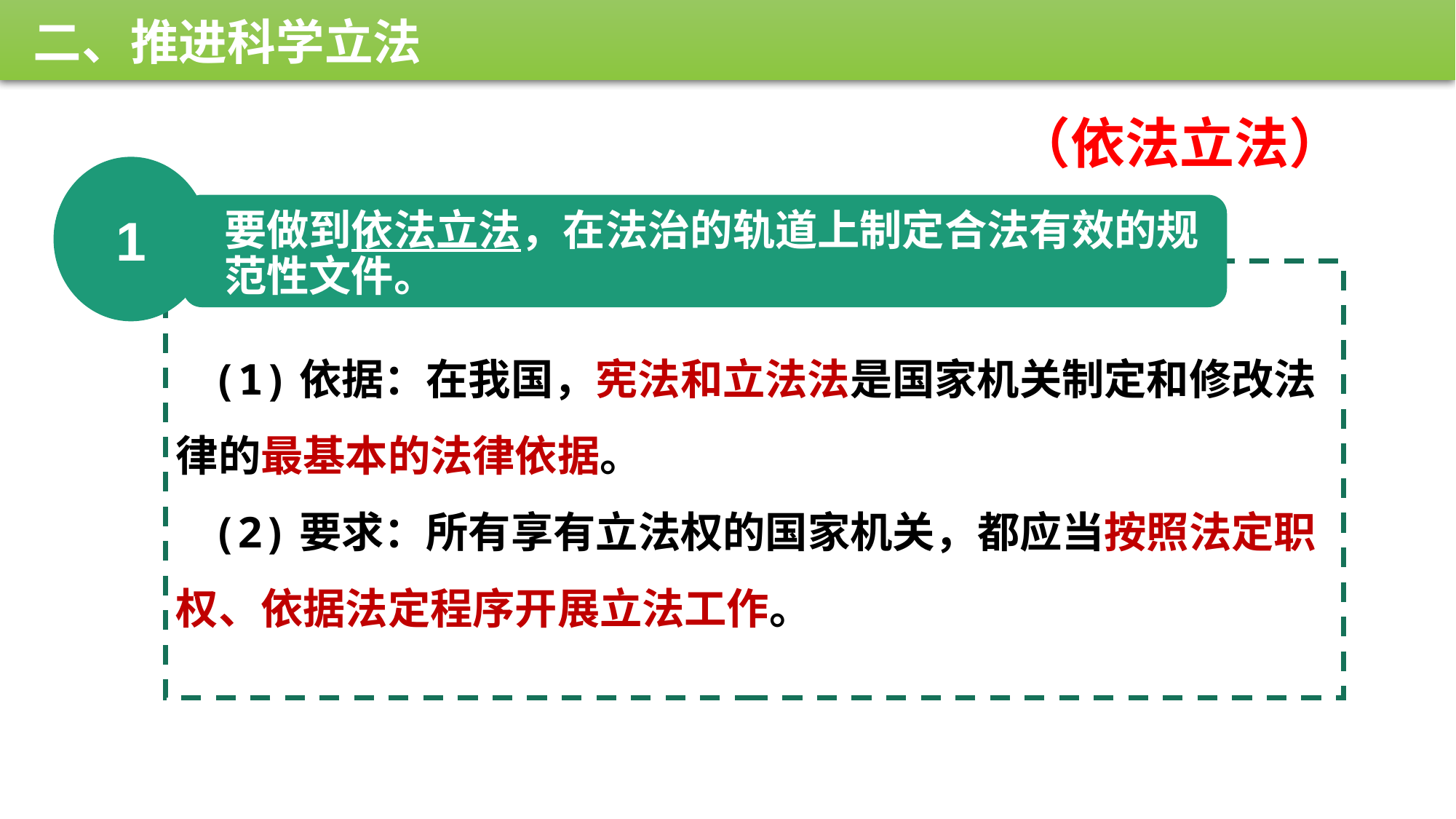

二、推进科学立法
（依法立法）
1

要做到依法立法，在法治的轨道上制定合法有效的规  范性文件。
(1)依据：在我国，宪法和立法法是国家机关制定和修改法律的最基本的法律依据。
(2)要求：所有享有立法权的国家机关，都应当按照法定职权、依据法定程序开展立法工作。